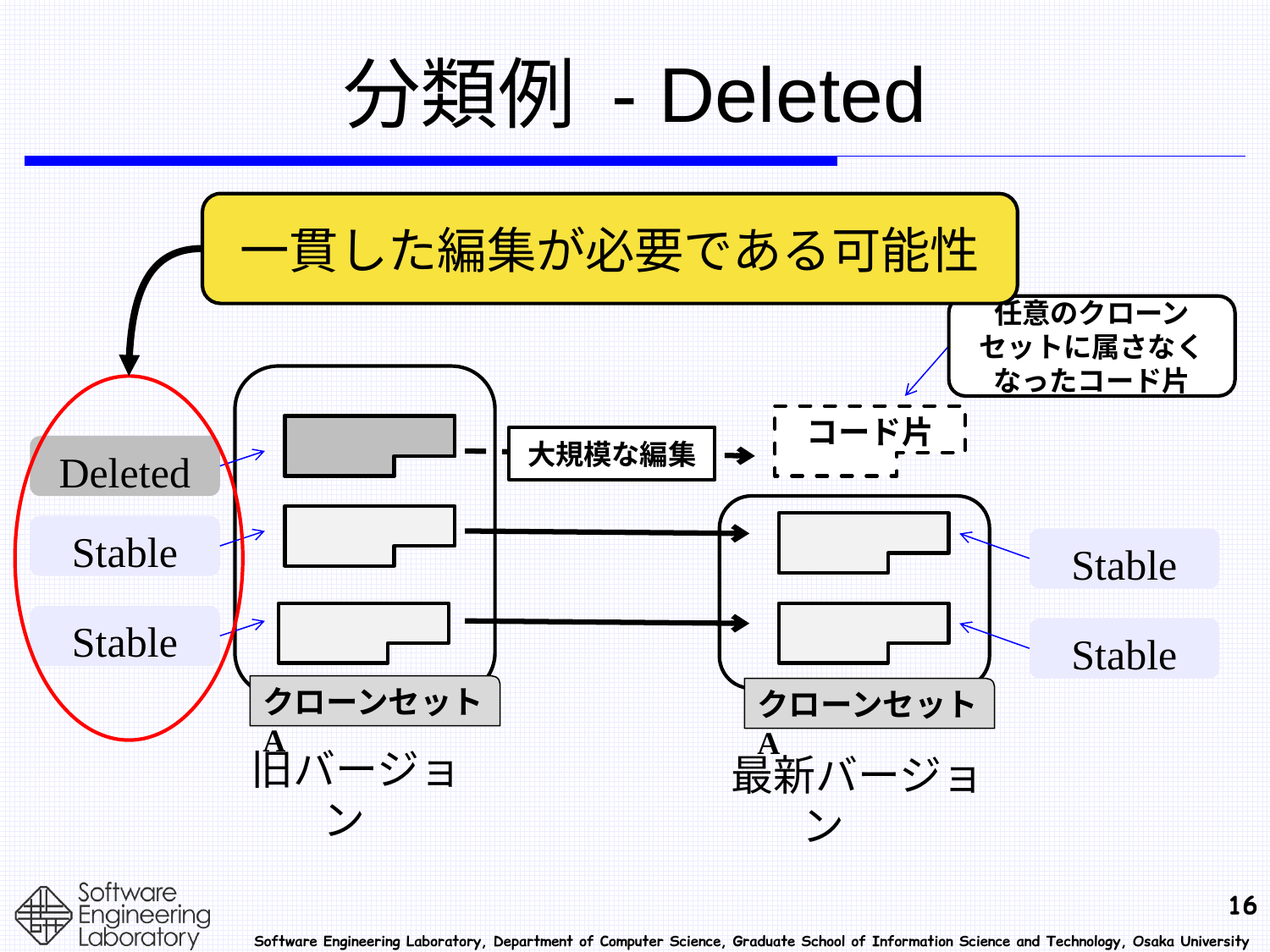

# 分類例 - Deleted
一貫した編集が必要である可能性
任意のクローンセットに属さなくなったコード片

コード片

大規模な編集
Deleted

Stable
Stable

Stable
Stable
クローンセットA
クローンセットA
旧バージョン
最新バージョン